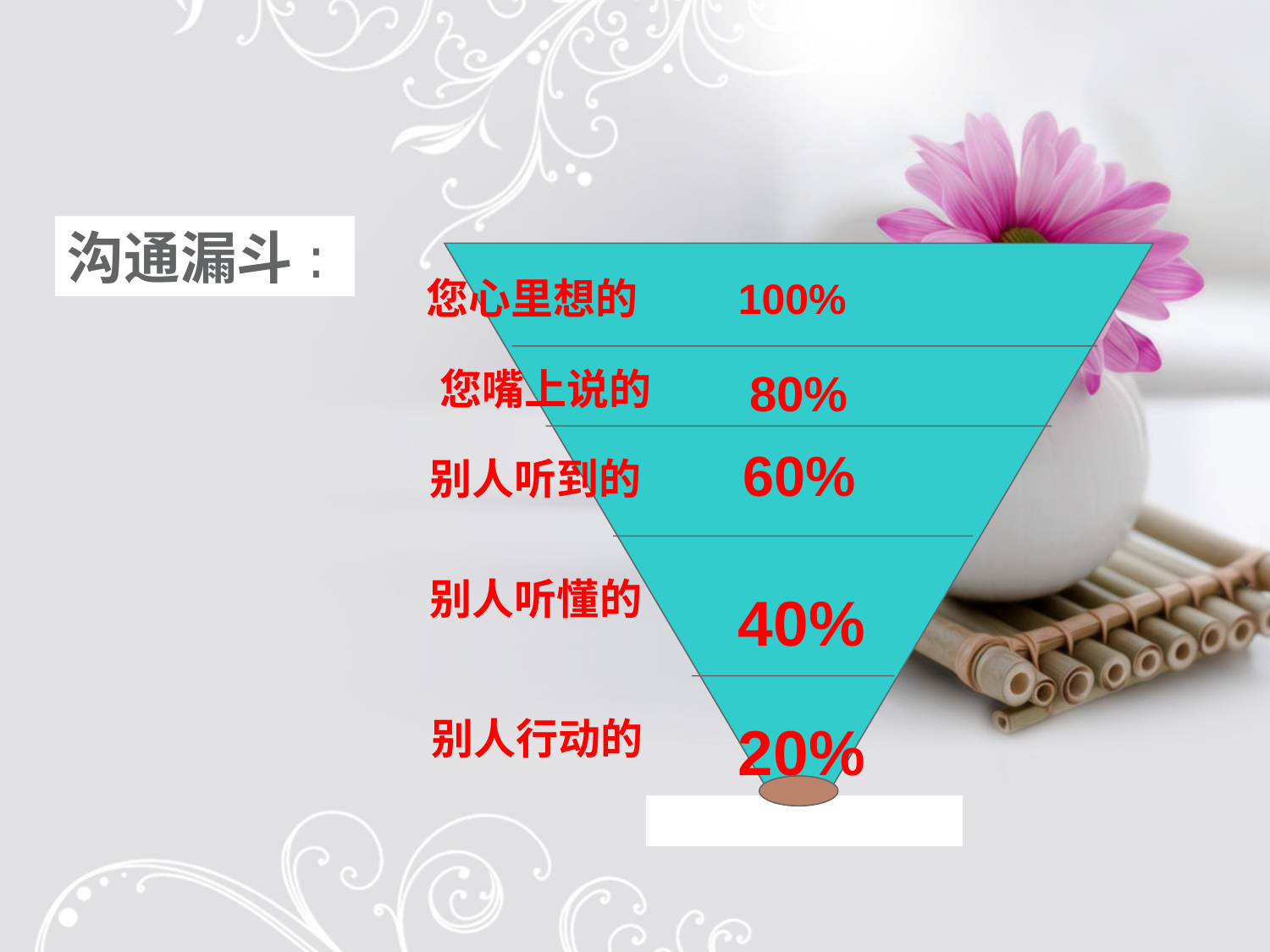

沟通漏斗:

    您心里想的
100%

   您嘴上说的
80%

60%
  别人听到的

  别人听懂的
40%

 别人行动的
20%